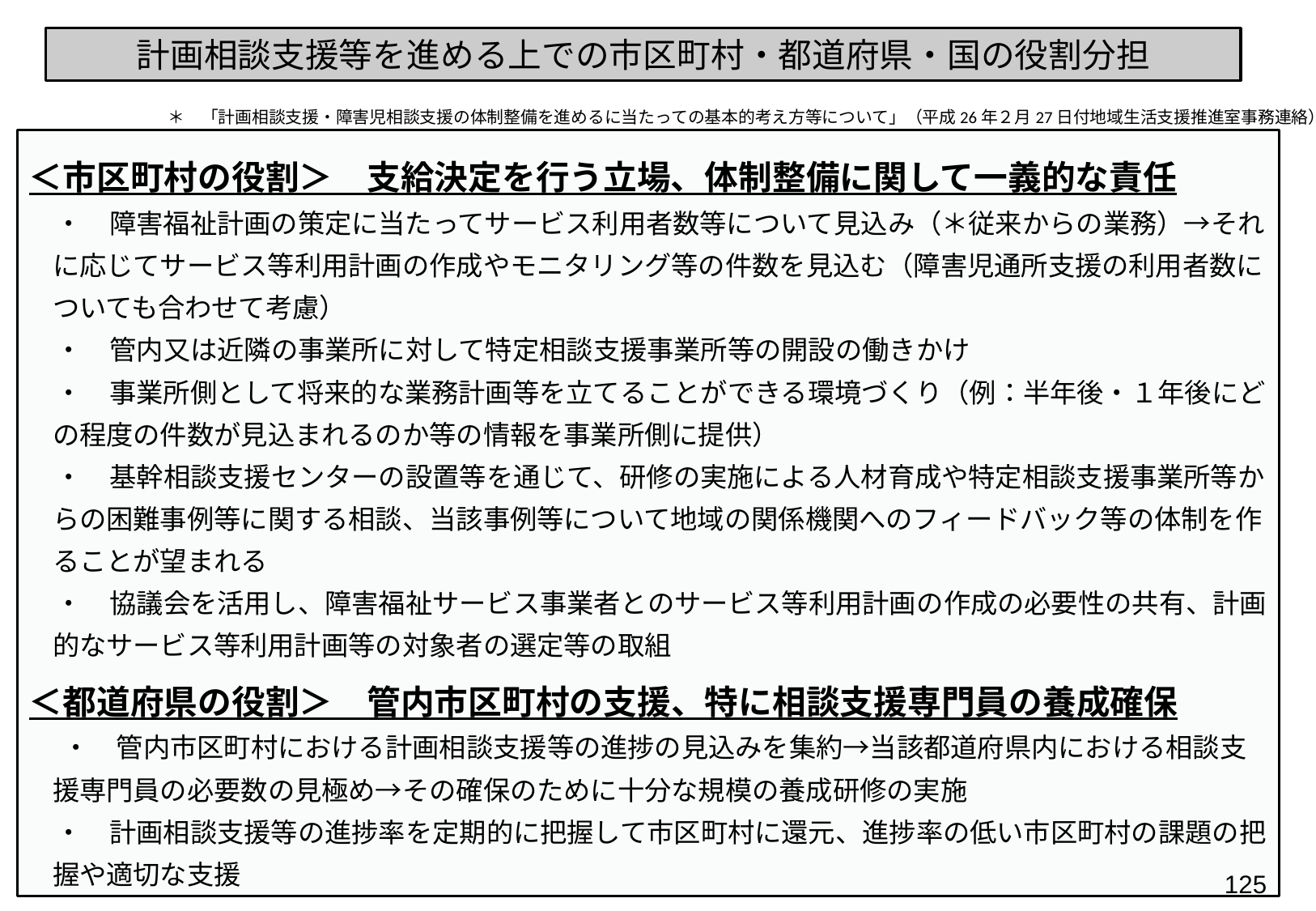

計画相談支援等を進める上での市区町村・都道府県・国の役割分担
　　　＊　「計画相談支援・障害児相談支援の体制整備を進めるに当たっての基本的考え方等について」（平成26年２月27日付地域生活支援推進室事務連絡）より抜粋
＜市区町村の役割＞　支給決定を行う立場、体制整備に関して一義的な責任
　・　障害福祉計画の策定に当たってサービス利用者数等について見込み（＊従来からの業務）→それに応じてサービス等利用計画の作成やモニタリング等の件数を見込む（障害児通所支援の利用者数についても合わせて考慮）
　・　管内又は近隣の事業所に対して特定相談支援事業所等の開設の働きかけ
　・　事業所側として将来的な業務計画等を立てることができる環境づくり（例：半年後・１年後にどの程度の件数が見込まれるのか等の情報を事業所側に提供）
　・　基幹相談支援センターの設置等を通じて、研修の実施による人材育成や特定相談支援事業所等からの困難事例等に関する相談、当該事例等について地域の関係機関へのフィードバック等の体制を作ることが望まれる
　・　協議会を活用し、障害福祉サービス事業者とのサービス等利用計画の作成の必要性の共有、計画的なサービス等利用計画等の対象者の選定等の取組
＜都道府県の役割＞　管内市区町村の支援、特に相談支援専門員の養成確保
　・　管内市区町村における計画相談支援等の進捗の見込みを集約→当該都道府県内における相談支援専門員の必要数の見極め→その確保のために十分な規模の養成研修の実施
　・　計画相談支援等の進捗率を定期的に把握して市区町村に還元、進捗率の低い市区町村の課題の把握や適切な支援
125